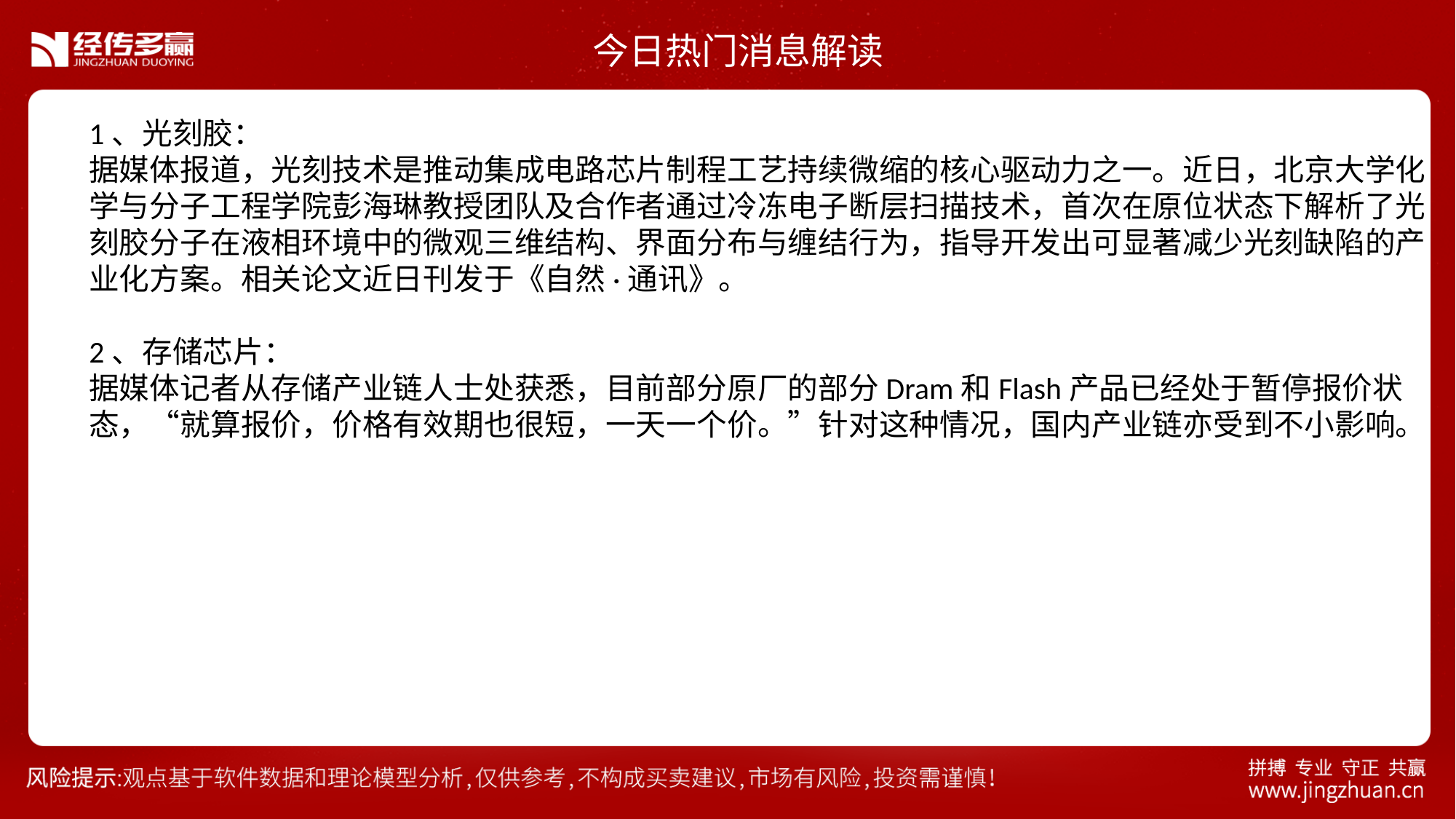

今日热门消息解读
1、光刻胶：
据媒体报道，光刻技术是推动集成电路芯片制程工艺持续微缩的核心驱动力之一。近日，北京大学化学与分子工程学院彭海琳教授团队及合作者通过冷冻电子断层扫描技术，首次在原位状态下解析了光刻胶分子在液相环境中的微观三维结构、界面分布与缠结行为，指导开发出可显著减少光刻缺陷的产业化方案。相关论文近日刊发于《自然·通讯》。

2、存储芯片：
据媒体记者从存储产业链人士处获悉，目前部分原厂的部分Dram和Flash产品已经处于暂停报价状态，“就算报价，价格有效期也很短，一天一个价。”针对这种情况，国内产业链亦受到不小影响。